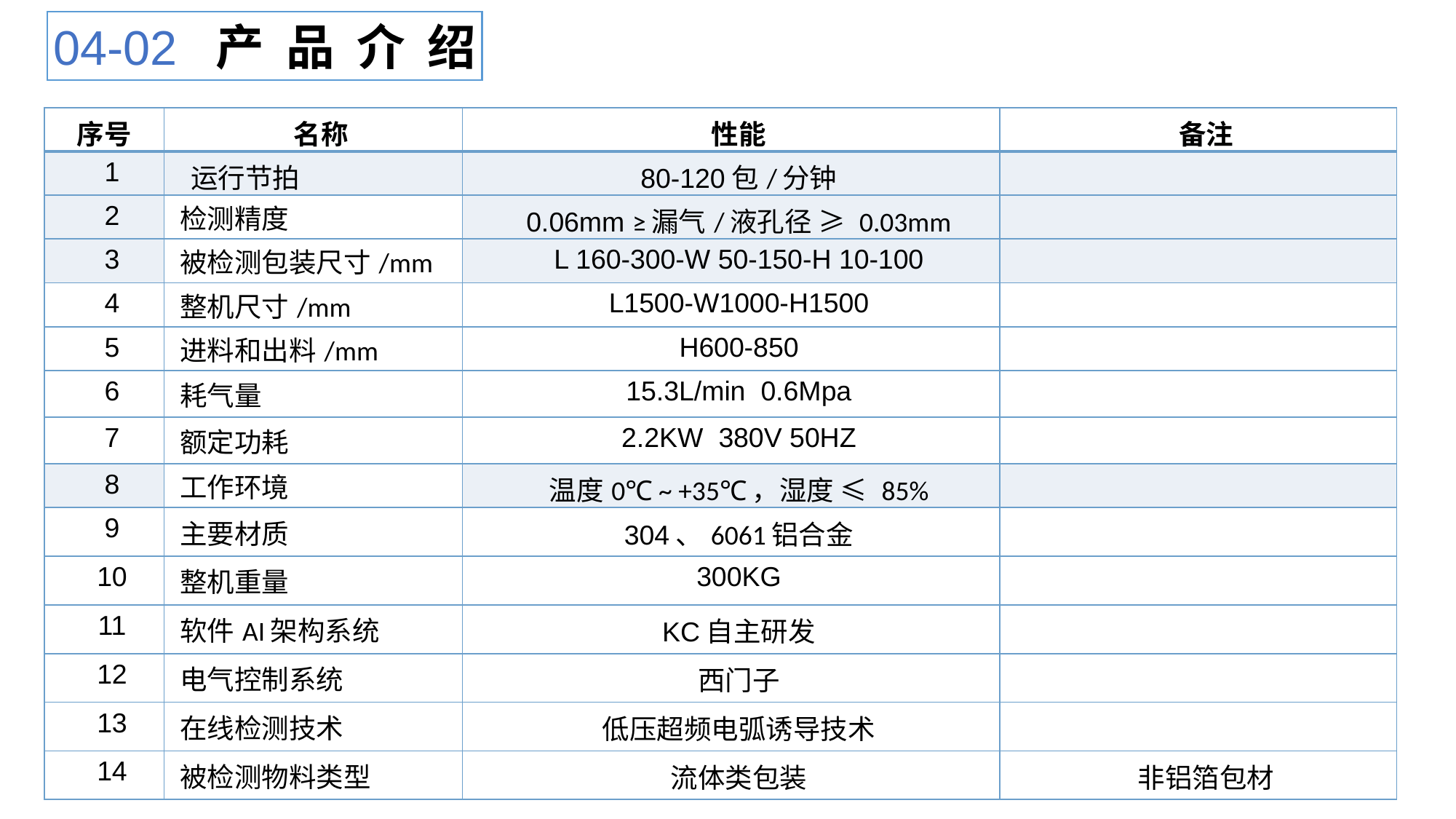

04-02  产  品  介  绍
| 序号 | 名称 | 性能 | 备注 |
| --- | --- | --- | --- |
| 1 | 运行节拍 | 80-120包/分钟 |  |
| 2 | 检测精度 | 0.06mm ≥漏气/液孔径 ≥ 0.03mm |  |
| 3 | 被检测包装尺寸/mm | L 160-300-W 50-150-H 10-100 |  |
| 4 | 整机尺寸/mm | L1500-W1000-H1500 |  |
| 5 | 进料和出料/mm | H600-850 |  |
| 6 | 耗气量 | 15.3L/min 0.6Mpa |  |
| 7 | 额定功耗 | 2.2KW 380V 50HZ |  |
| 8 | 工作环境 | 温度0℃ ­­­~ +35℃，湿度 ≤ 85% |  |
| 9 | 主要材质 | 304、6061铝合金 |  |
| 10 | 整机重量 | 300KG |  |
| 11 | 软件AI架构系统 | KC自主研发 |  |
| 12 | 电气控制系统 | 西门子 |  |
| 13 | 在线检测技术 | 低压超频电弧诱导技术 |  |
| 14 | 被检测物料类型 | 流体类包装 | 非铝箔包材 |